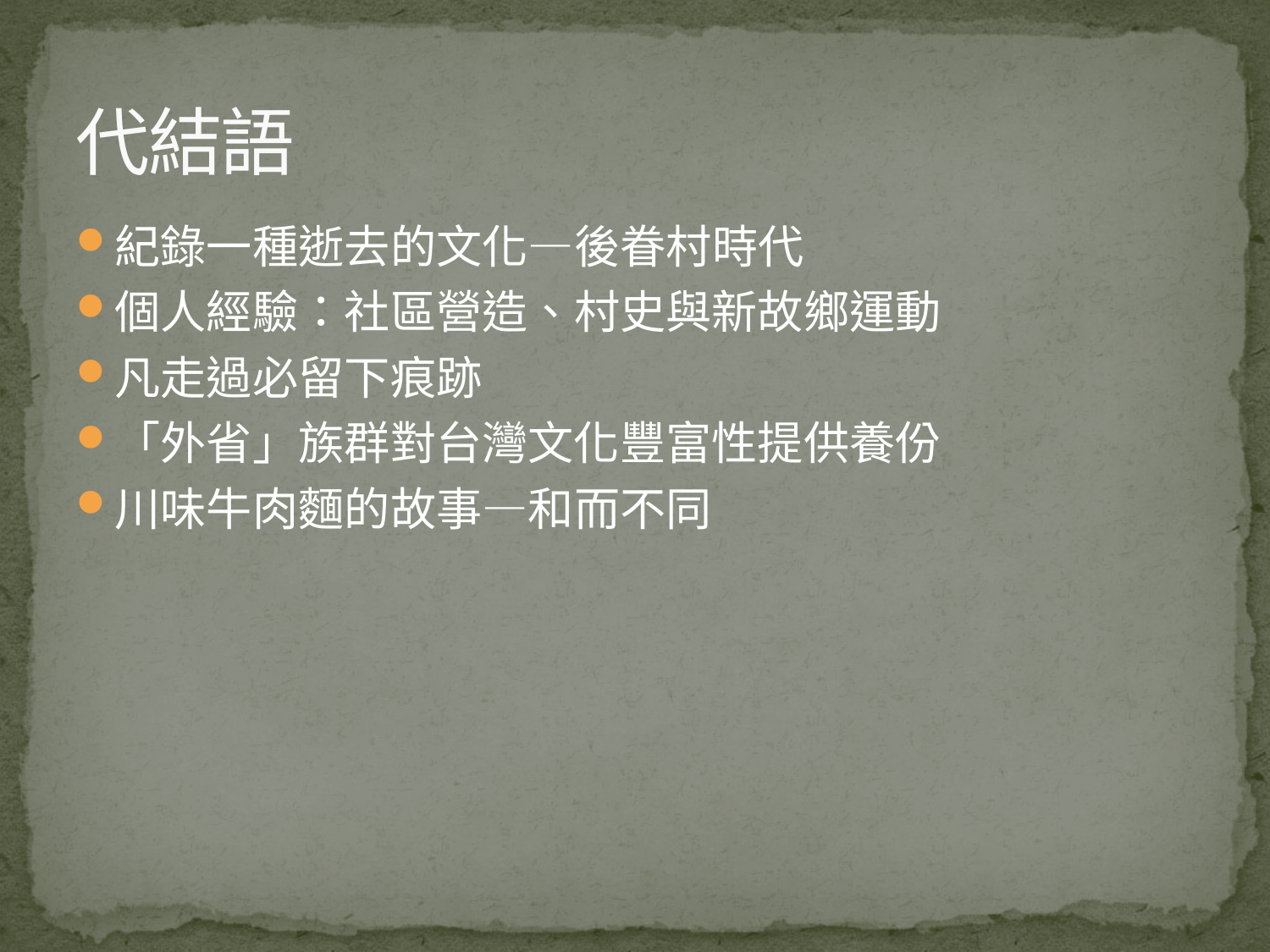

# 代結語
紀錄一種逝去的文化—後眷村時代
個人經驗：社區營造、村史與新故鄉運動
凡走過必留下痕跡
「外省」族群對台灣文化豐富性提供養份
川味牛肉麵的故事—和而不同